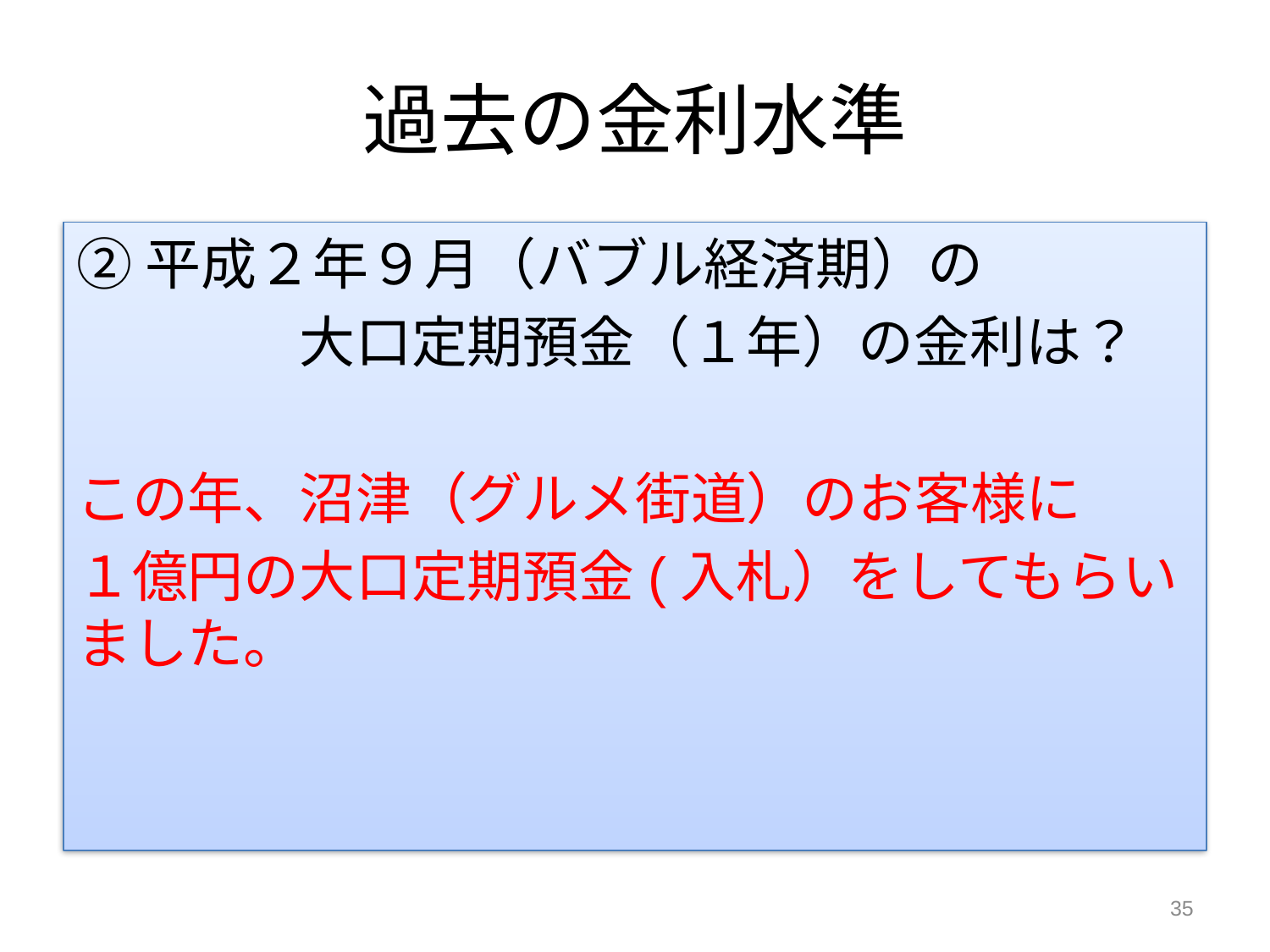

# 過去の金利水準
②平成２年９月（バブル経済期）の
　　　　大口定期預金（１年）の金利は？

この年、沼津（グルメ街道）のお客様に
１億円の大口定期預金(入札）をしてもらいました。

35